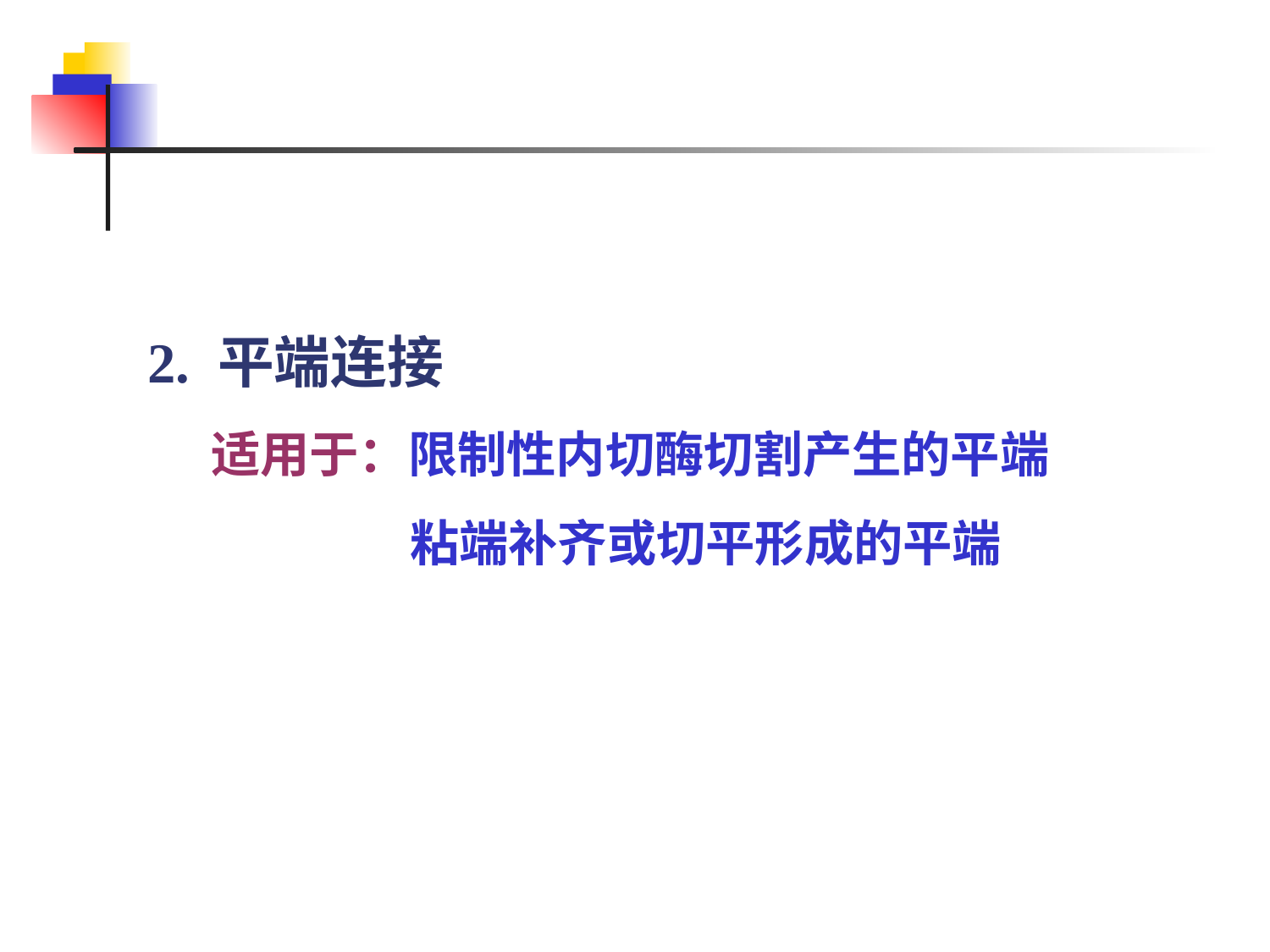

2. 平端连接
适用于：限制性内切酶切割产生的平端
粘端补齐或切平形成的平端